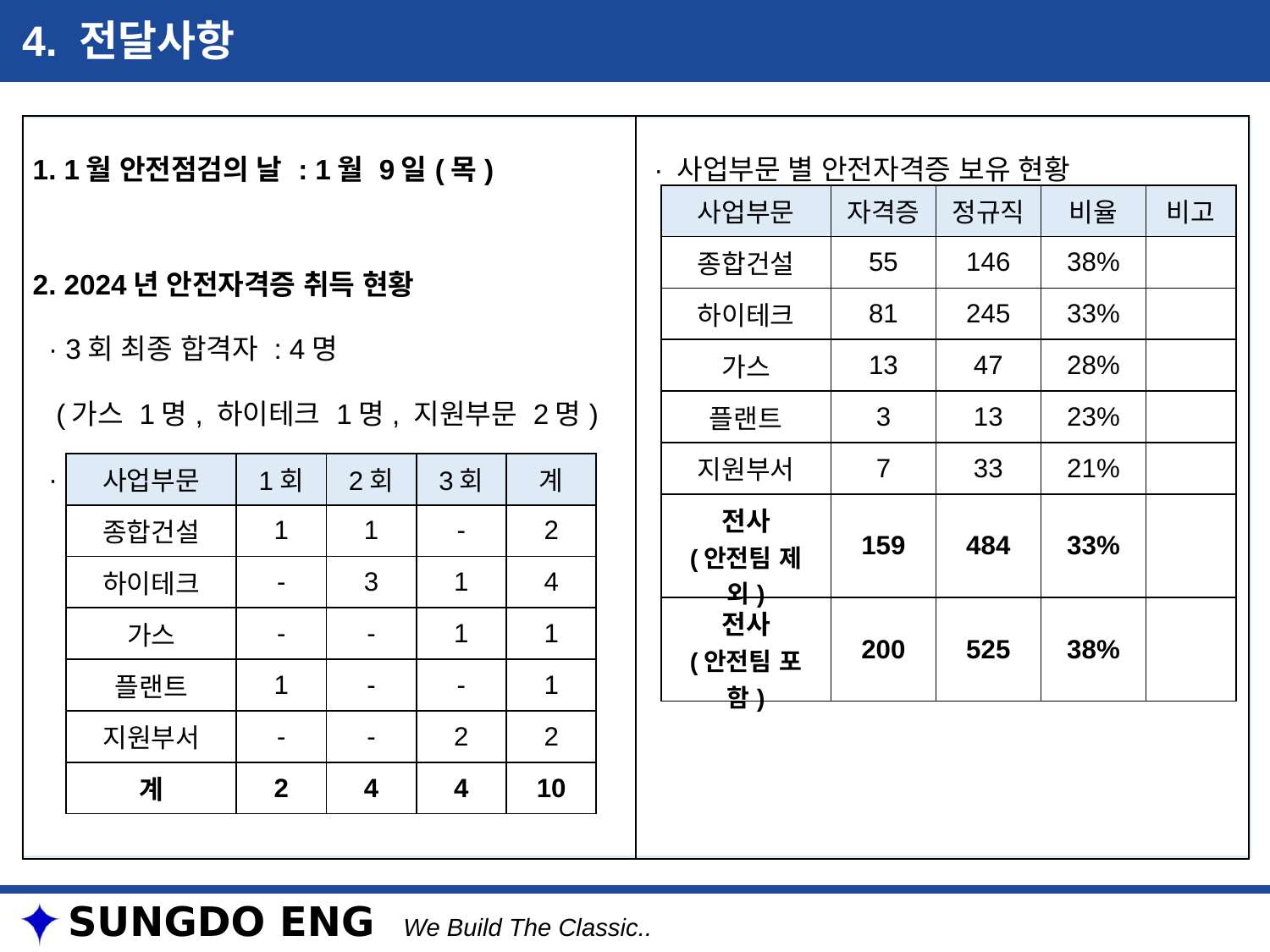

4. 전달사항
| 1. 1월 안전점검의 날 : 1월 9일(목) 2. 2024년 안전자격증 취득 현황 · 3회 최종 합격자 : 4명 (가스 1명, 하이테크 1명, 지원부문 2명) · 2024년 안전자격증 취득 현황 | · 사업부문 별 안전자격증 보유 현황 |
| --- | --- |
| 사업부문 | 자격증 | 정규직 | 비율 | 비고 |
| --- | --- | --- | --- | --- |
| 종합건설 | 55 | 146 | 38% |  |
| 하이테크 | 81 | 245 | 33% |  |
| 가스 | 13 | 47 | 28% |  |
| 플랜트 | 3 | 13 | 23% |  |
| 지원부서 | 7 | 33 | 21% |  |
| 전사 (안전팀 제외) | 159 | 484 | 33% |  |
| 전사 (안전팀 포함) | 200 | 525 | 38% |  |
| 사업부문 | 1회 | 2회 | 3회 | 계 |
| --- | --- | --- | --- | --- |
| 종합건설 | 1 | 1 | - | 2 |
| 하이테크 | - | 3 | 1 | 4 |
| 가스 | - | - | 1 | 1 |
| 플랜트 | 1 | - | - | 1 |
| 지원부서 | - | - | 2 | 2 |
| 계 | 2 | 4 | 4 | 10 |